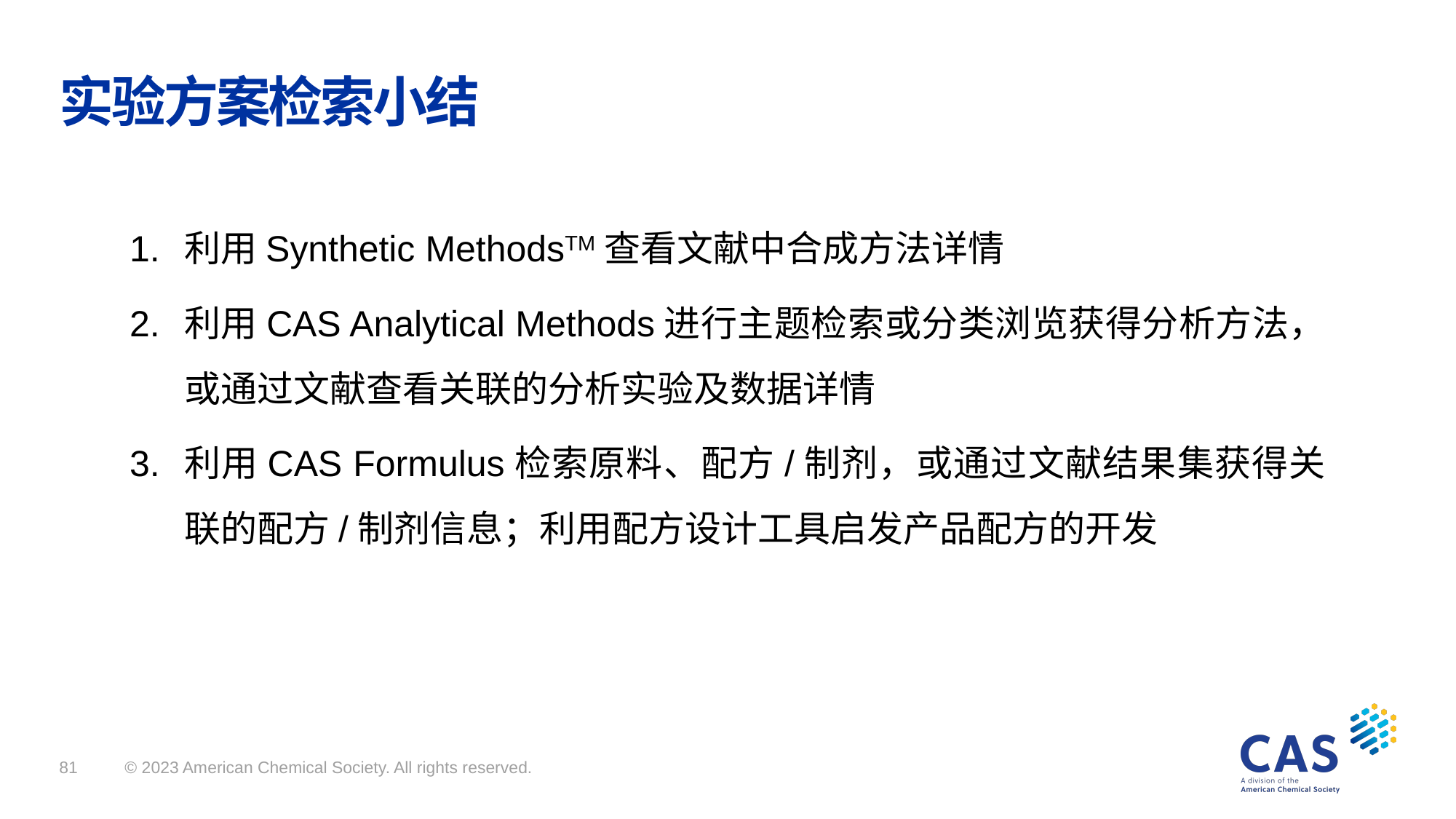

# 实验方案检索小结
利用Synthetic MethodsTM查看文献中合成方法详情
利用CAS Analytical Methods进行主题检索或分类浏览获得分析方法，或通过文献查看关联的分析实验及数据详情
利用CAS Formulus检索原料、配方/制剂，或通过文献结果集获得关联的配方/制剂信息；利用配方设计工具启发产品配方的开发
© 2023 American Chemical Society. All rights reserved.
81